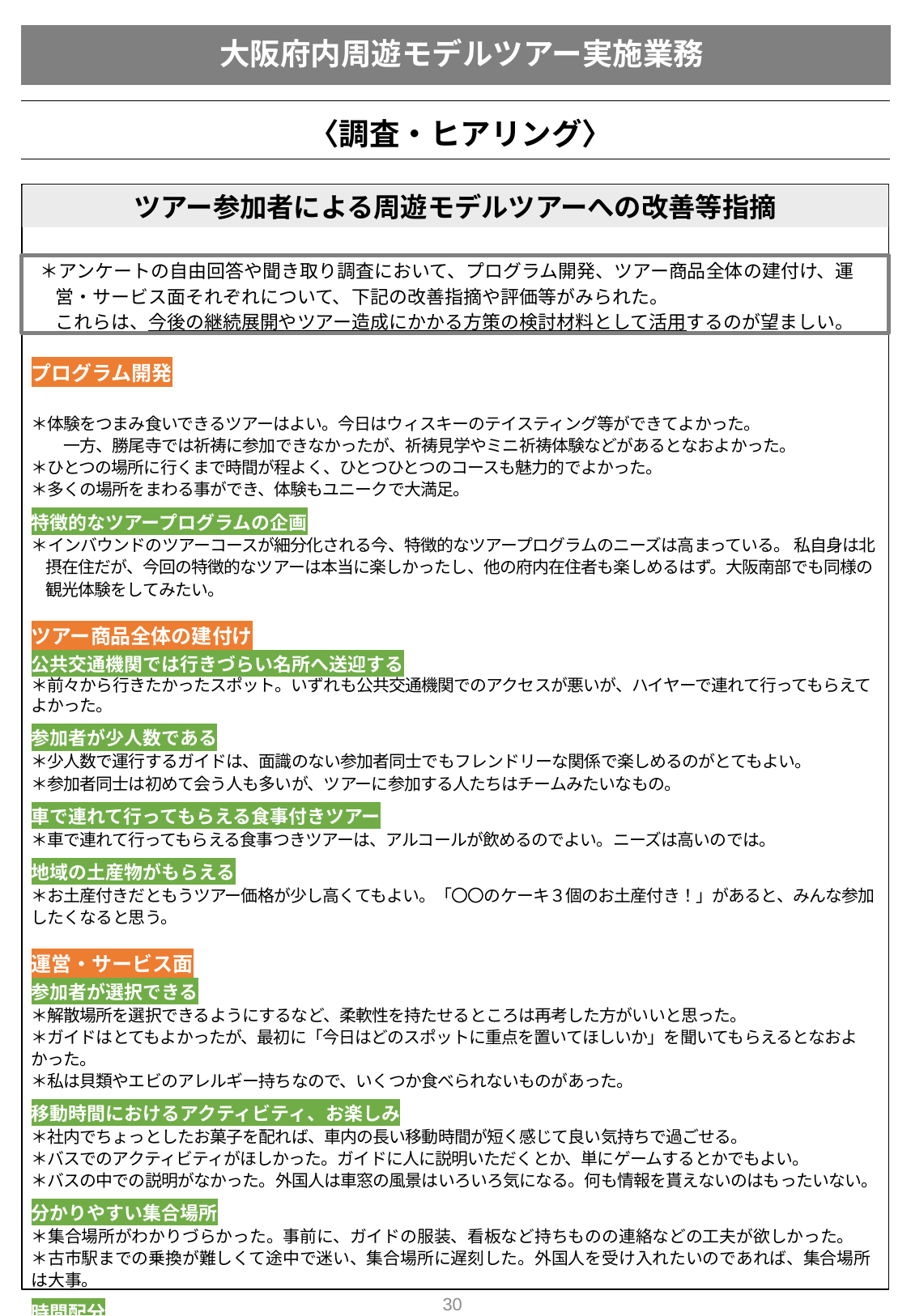

# 大阪府内周遊モデルツアー実施業務
〈調査・ヒアリング〉

 ＊アンケートの自由回答や聞き取り調査において、プログラム開発、ツアー商品全体の建付け、運営・サービス面それぞれについて、下記の改善指摘や評価等がみられた。
これらは、今後の継続展開やツアー造成にかかる方策の検討材料として活用するのが望ましい。

プログラム開発
「体験のつまみ食い・いいとこ取り」ができるプログラム
＊体験をつまみ食いできるツアーはよい。今日はウィスキーのテイスティング等ができてよかった。
　　一方、勝尾寺では祈祷に参加できなかったが、祈祷見学やミニ祈祷体験などがあるとなおよかった。
＊ひとつの場所に行くまで時間が程よく、ひとつひとつのコースも魅力的でよかった。
＊多くの場所をまわる事ができ、体験もユニークで大満足。
特徴的なツアープログラムの企画
＊インバウンドのツアーコースが細分化される今、特徴的なツアープログラムのニーズは高まっている。 私自身は北摂在住だが、今回の特徴的なツアーは本当に楽しかったし、他の府内在住者も楽しめるはず。大阪南部でも同様の観光体験をしてみたい。

ツアー商品全体の建付け
公共交通機関では行きづらい名所へ送迎する
＊前々から行きたかったスポット。いずれも公共交通機関でのアクセスが悪いが、ハイヤーで連れて行ってもらえてよかった。
参加者が少人数である
＊少人数で運行するガイドは、面識のない参加者同士でもフレンドリーな関係で楽しめるのがとてもよい。
＊参加者同士は初めて会う人も多いが、ツアーに参加する人たちはチームみたいなもの。
車で連れて行ってもらえる食事付きツアー
＊車で連れて行ってもらえる食事つきツアーは、アルコールが飲めるのでよい。ニーズは高いのでは。
地域の土産物がもらえる
＊お土産付きだともうツアー価格が少し高くてもよい。「〇〇のケーキ３個のお土産付き！」があると、みんな参加したくなると思う。

運営・サービス面
参加者が選択できる
＊解散場所を選択できるようにするなど、柔軟性を持たせるところは再考した方がいいと思った。
＊ガイドはとてもよかったが、最初に「今日はどのスポットに重点を置いてほしいか」を聞いてもらえるとなおよかった。
＊私は貝類やエビのアレルギー持ちなので、いくつか食べられないものがあった。
移動時間におけるアクティビティ、お楽しみ
＊社内でちょっとしたお菓子を配れば、車内の長い移動時間が短く感じて良い気持ちで過ごせる。
＊バスでのアクティビティがほしかった。ガイドに人に説明いただくとか、単にゲームするとかでもよい。
＊バスの中での説明がなかった。外国人は車窓の風景はいろいろ気になる。何も情報を貰えないのはもったいない。
分かりやすい集合場所
＊集合場所がわかりづらかった。事前に、ガイドの服装、看板など持ちものの連絡などの工夫が欲しかった。
＊古市駅までの乗換が難しくて途中で迷い、集合場所に遅刻した。外国人を受け入れたいのであれば、集合場所は大事。
時間配分
＊「母国へ帰る最終日にいい思い出づくりをしてもらう」のであれば、各スポットの所要時間はもう少し長くあるべきだと思う。
ツアー参加者による周遊モデルツアーへの改善等指摘

30